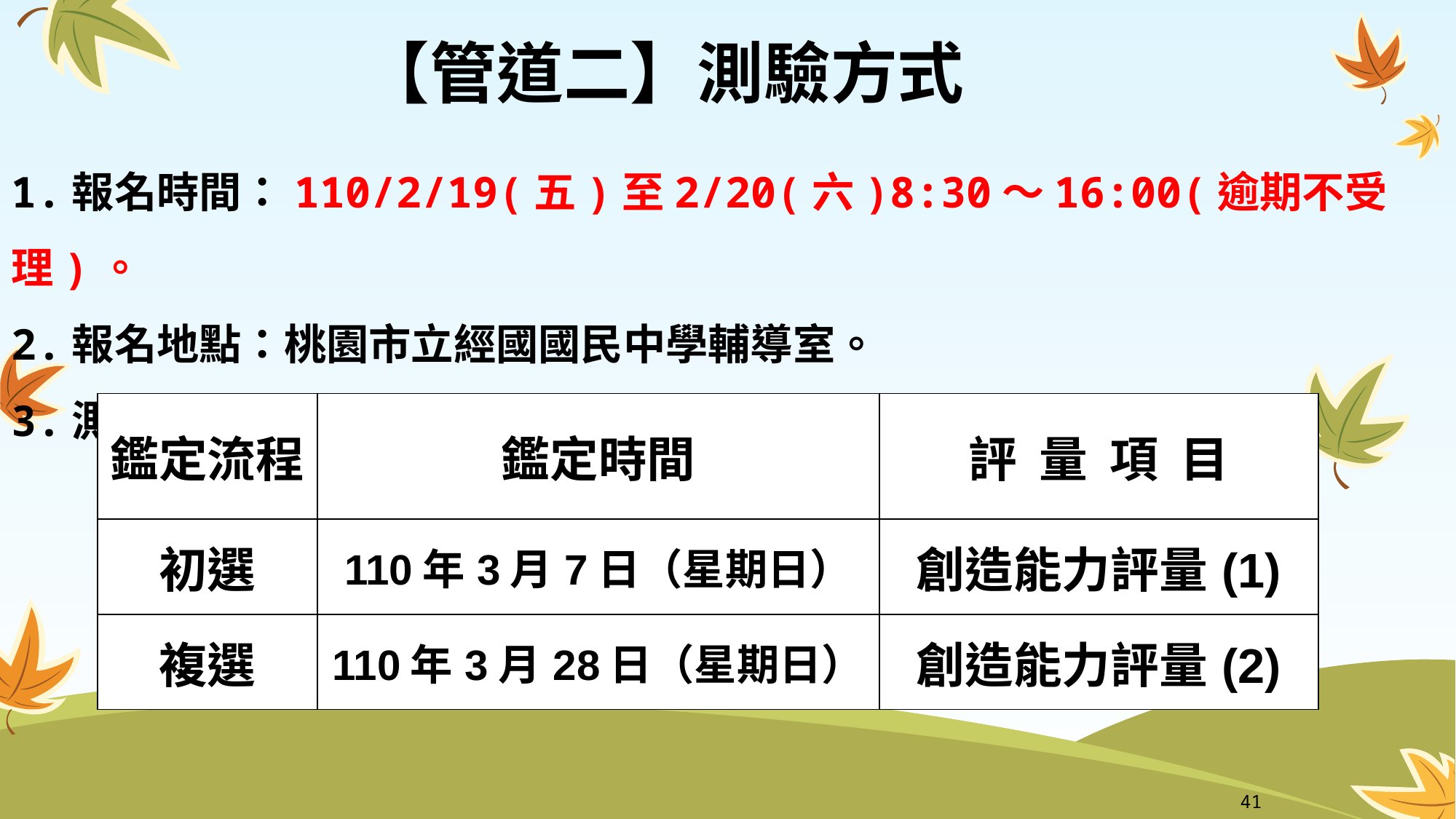

【管道二】測驗方式
1.報名時間：110/2/19(五)至2/20(六)8:30～16:00(逾期不受理)。
2.報名地點：桃園市立經國國民中學輔導室。
3.測驗地點：桃園市立經國國民中學。
| 鑑定流程 | 鑑定時間 | 評 量 項 目 |
| --- | --- | --- |
| 初選 | 110年3月7日（星期日） | 創造能力評量(1) |
| 複選 | 110年3月28日（星期日） | 創造能力評量(2) |
41